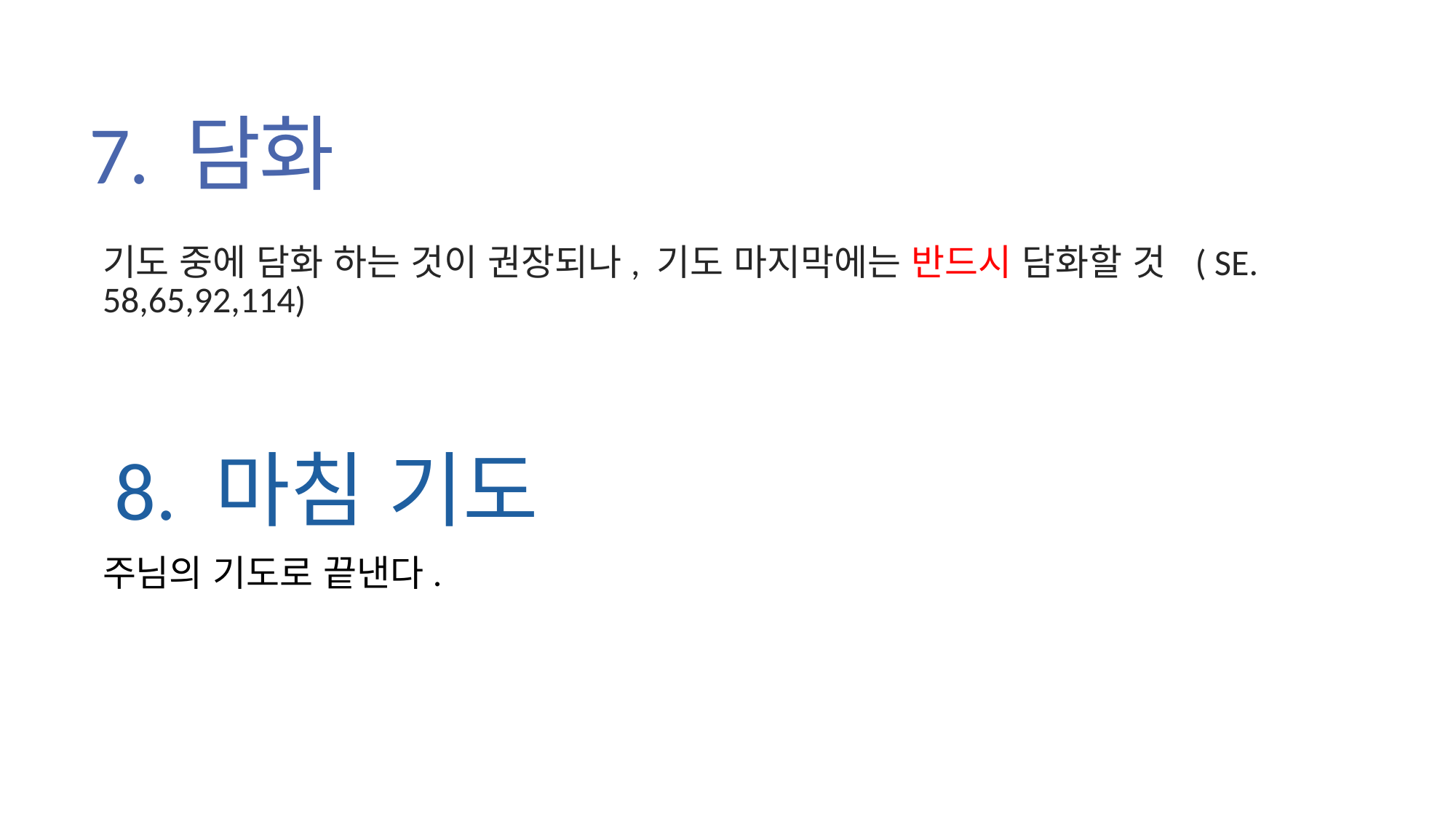

# 7. 담화
기도 중에 담화 하는 것이 권장되나, 기도 마지막에는 반드시 담화할 것  ( SE. 58,65,92,114)

8. 마침 기도
주님의 기도로 끝낸다.